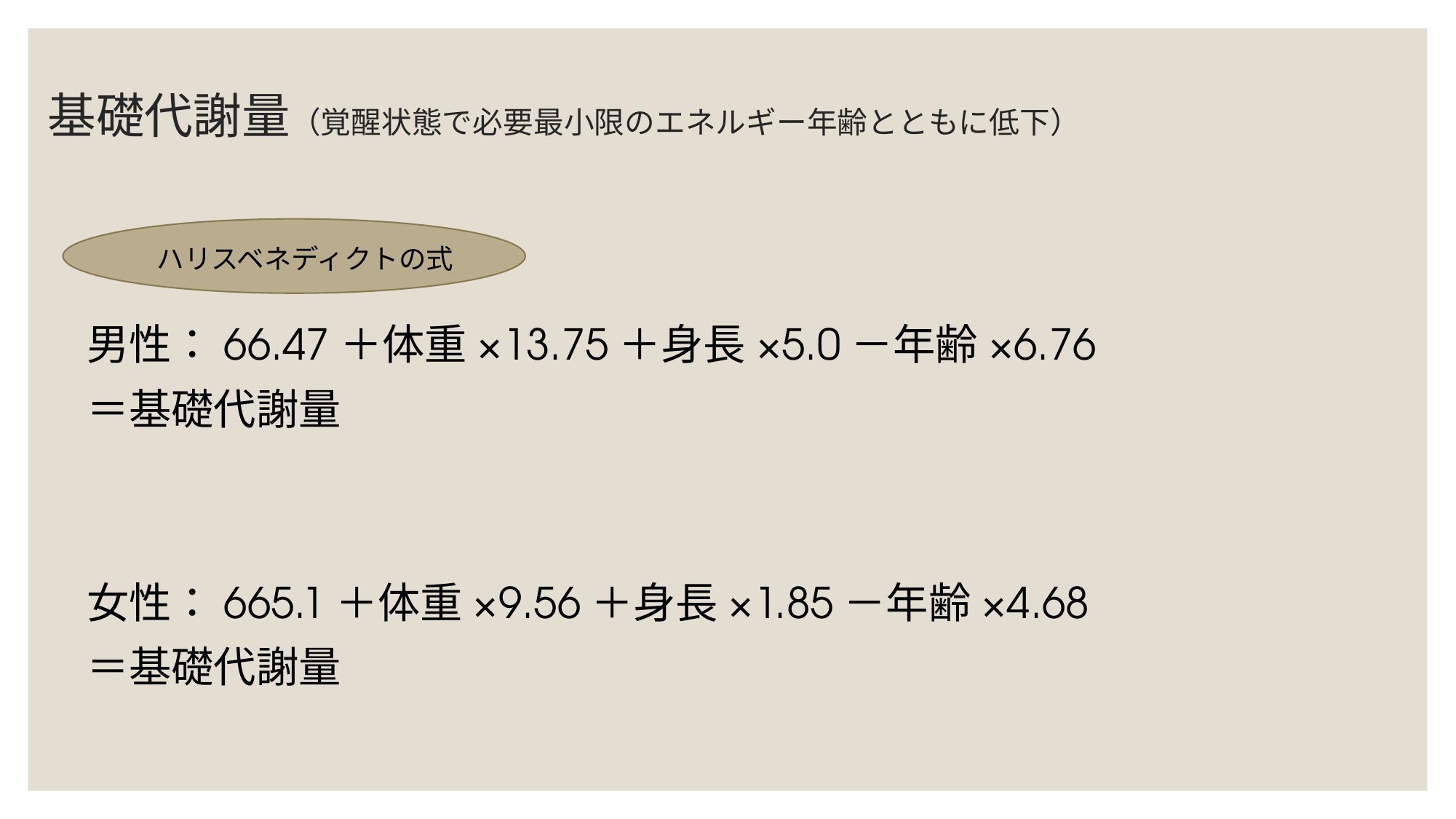

# 基礎代謝量（覚醒状態で必要最小限のエネルギー年齢とともに低下）

ハリスベネディクトの式
男性：66.47＋体重×13.75＋身長×5.0－年齢×6.76
＝基礎代謝量

女性：665.1＋体重×9.56＋身長×1.85－年齢×4.68
＝基礎代謝量